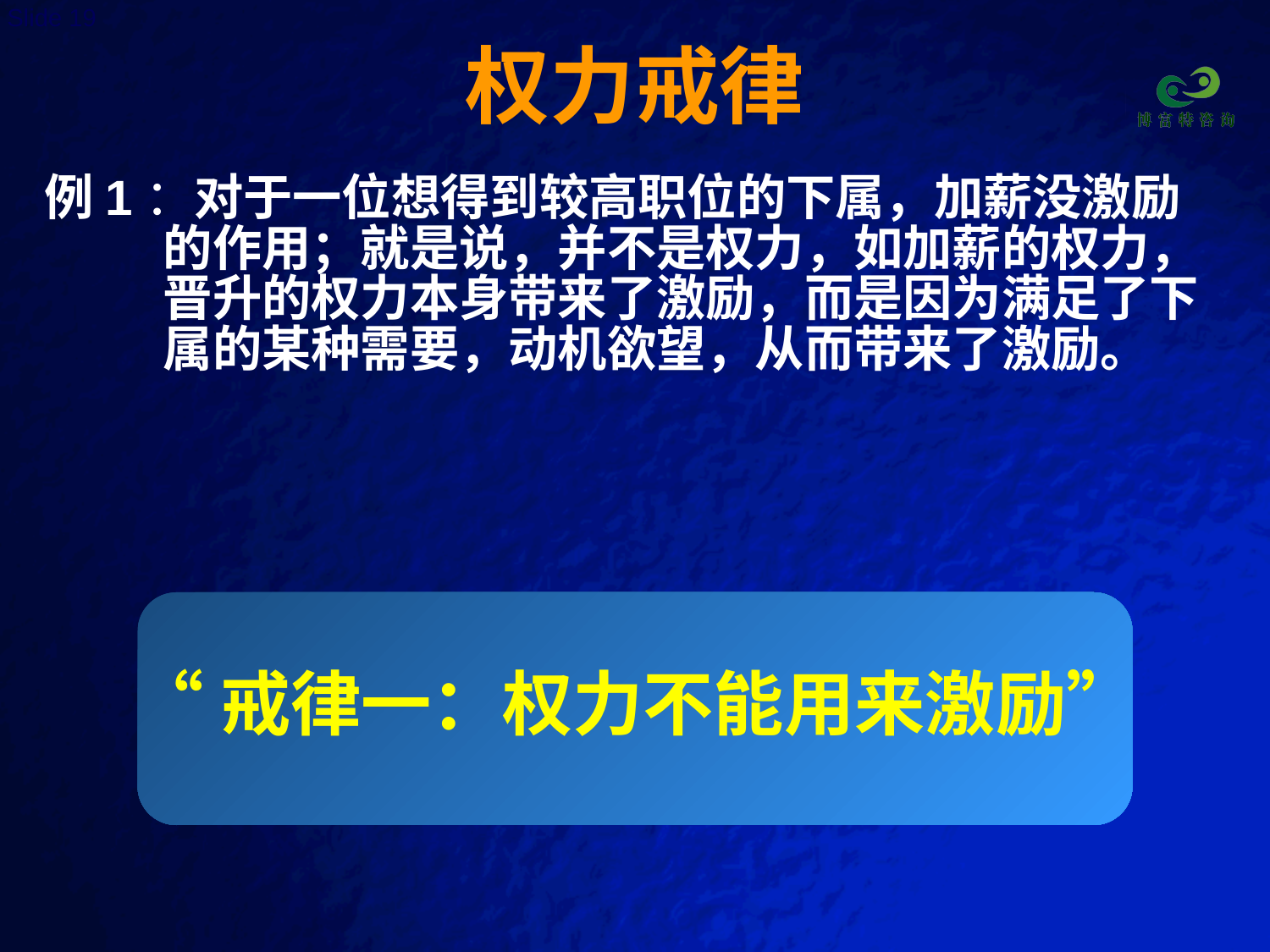

# 权力戒律
例1：对于一位想得到较高职位的下属，加薪没激励的作用；就是说，并不是权力，如加薪的权力，晋升的权力本身带来了激励，而是因为满足了下属的某种需要，动机欲望，从而带来了激励。

“戒律一：权力不能用来激励”